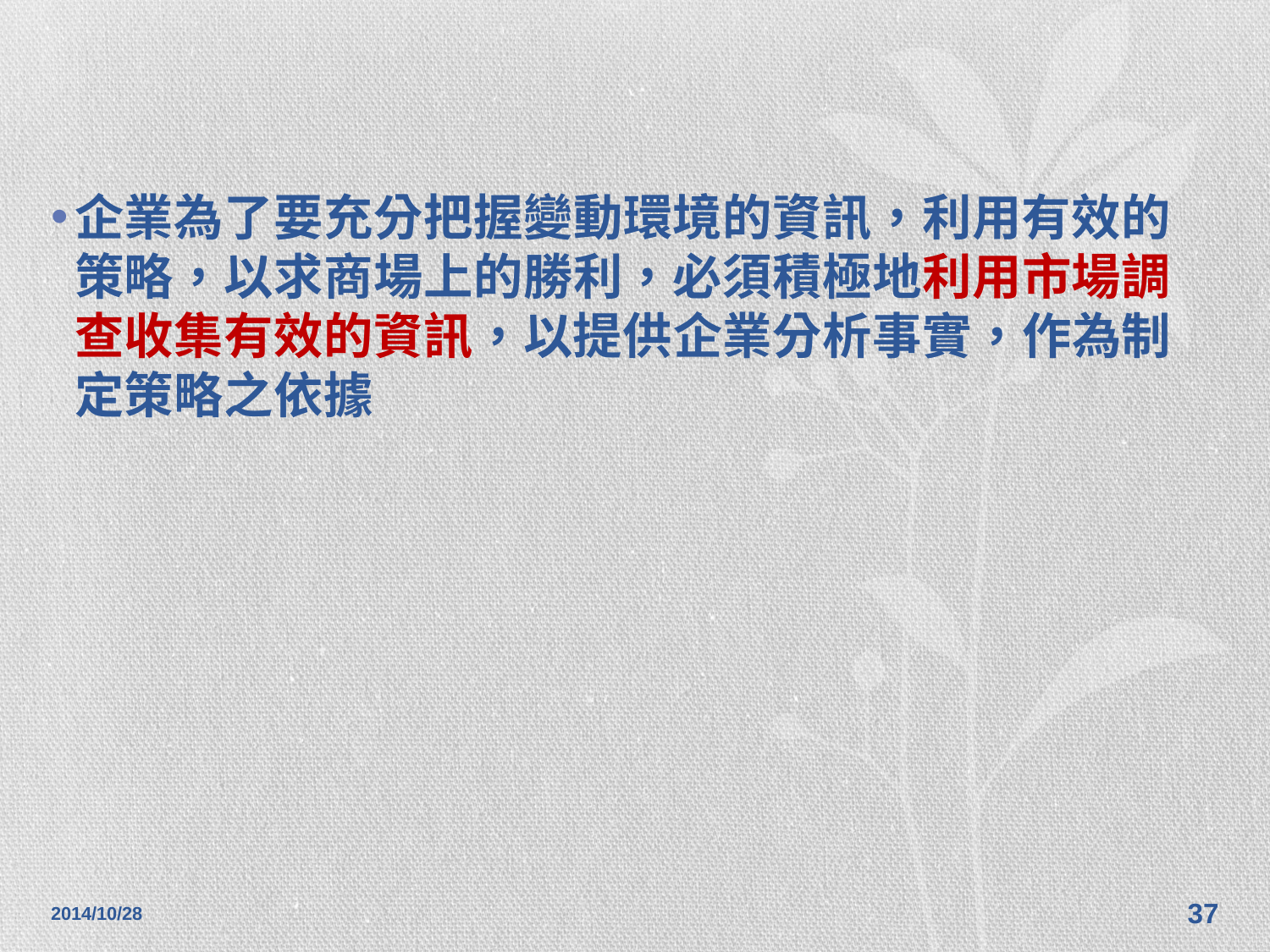

#
企業為了要充分把握變動環境的資訊，利用有效的策略，以求商場上的勝利，必須積極地利用市場調查收集有效的資訊，以提供企業分析事實，作為制定策略之依據
2014/10/28
37